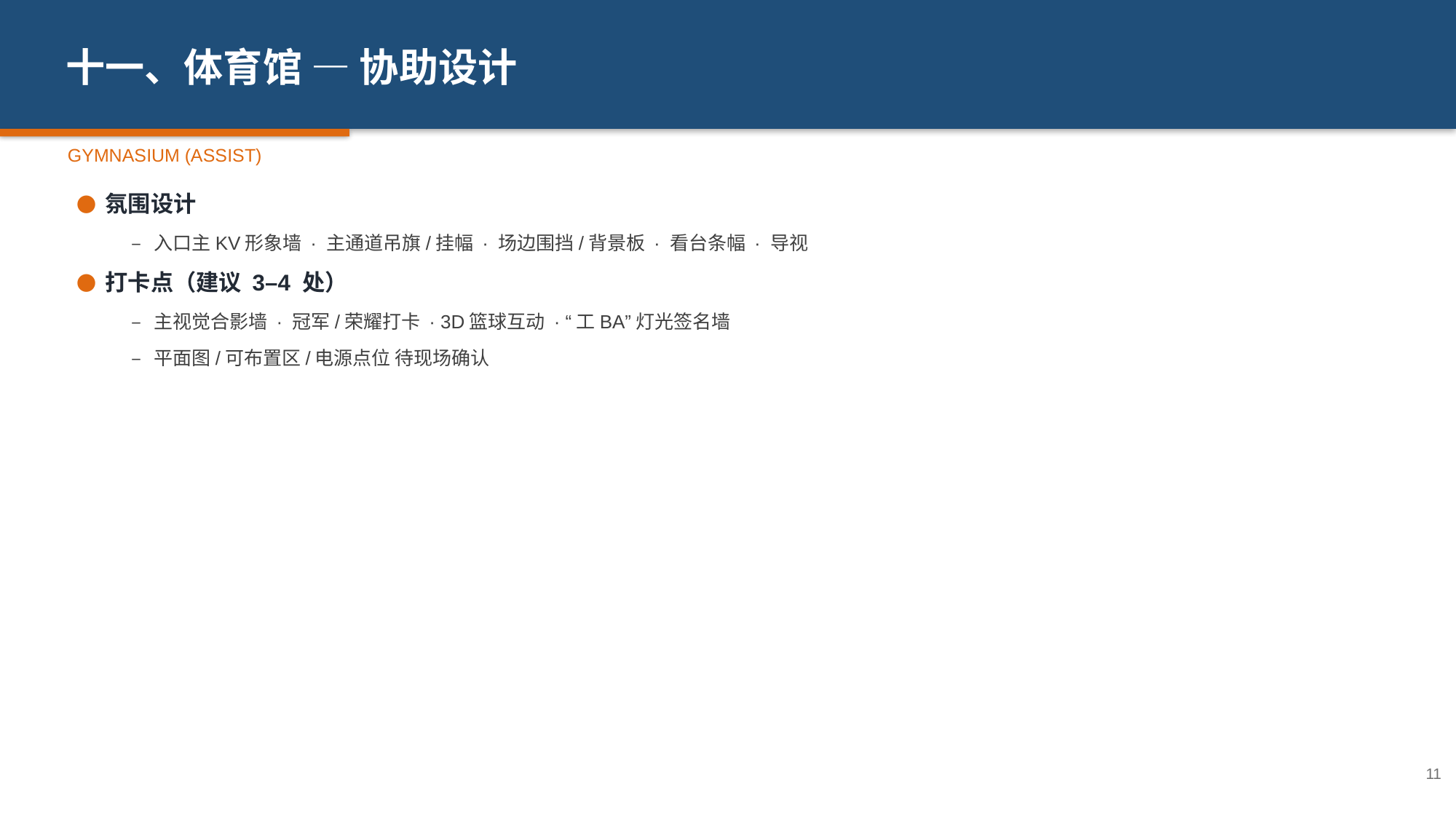

十一、体育馆 — 协助设计

GYMNASIUM (ASSIST)
● 氛围设计
–  入口主KV形象墙 · 主通道吊旗/挂幅 · 场边围挡/背景板 · 看台条幅 · 导视
● 打卡点（建议 3–4 处）
–  主视觉合影墙 · 冠军/荣耀打卡 · 3D篮球互动 · “工BA”灯光签名墙
–  平面图/可布置区/电源点位 待现场确认
11